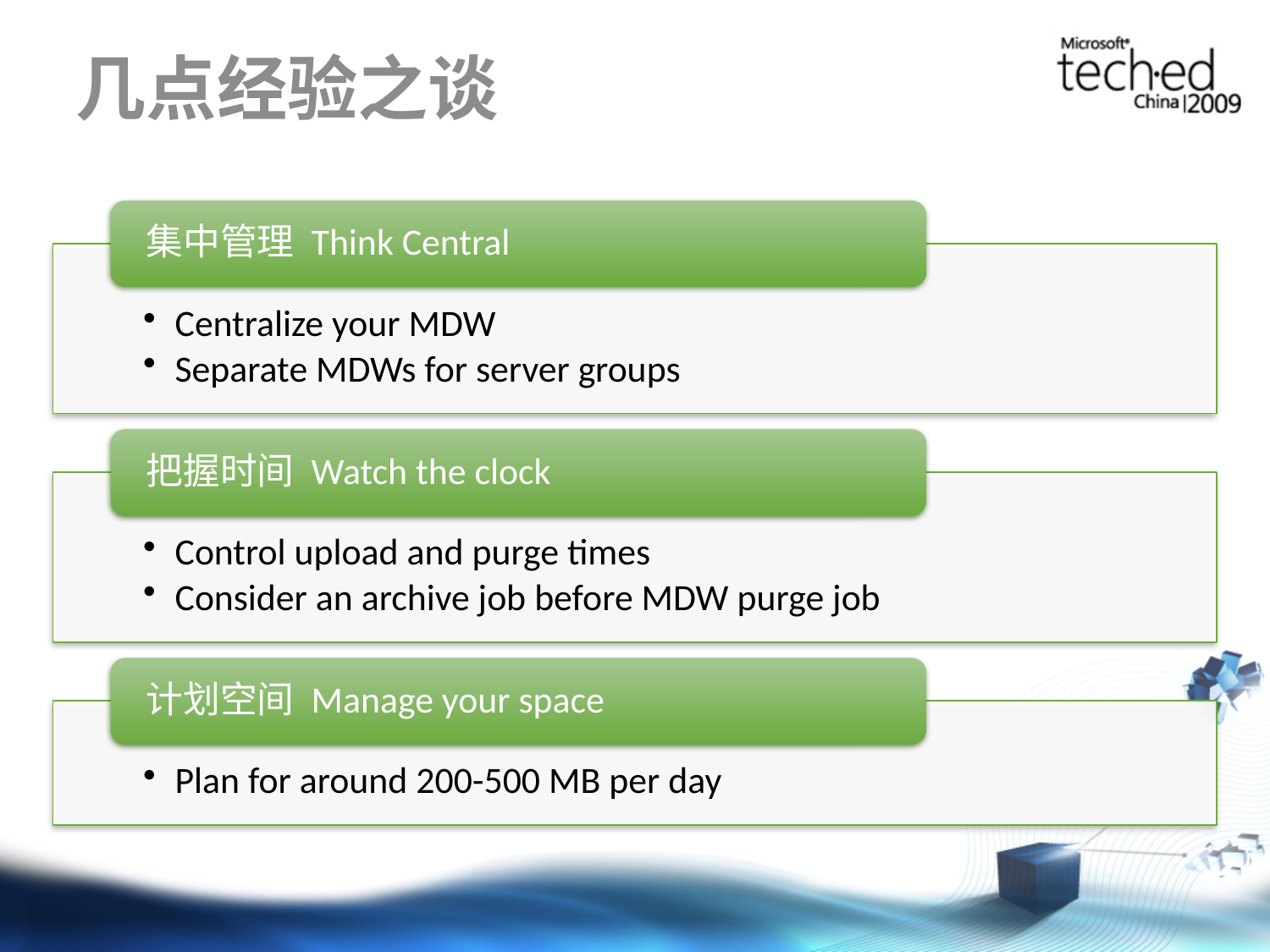

# 几点经验之谈
Centralize your MDW
Separate MDWs for server groups
集中管理 Think Central
Control upload and purge times
Consider an archive job before MDW purge job
把握时间 Watch the clock
Plan for around 200-500 MB per day
计划空间 Manage your space